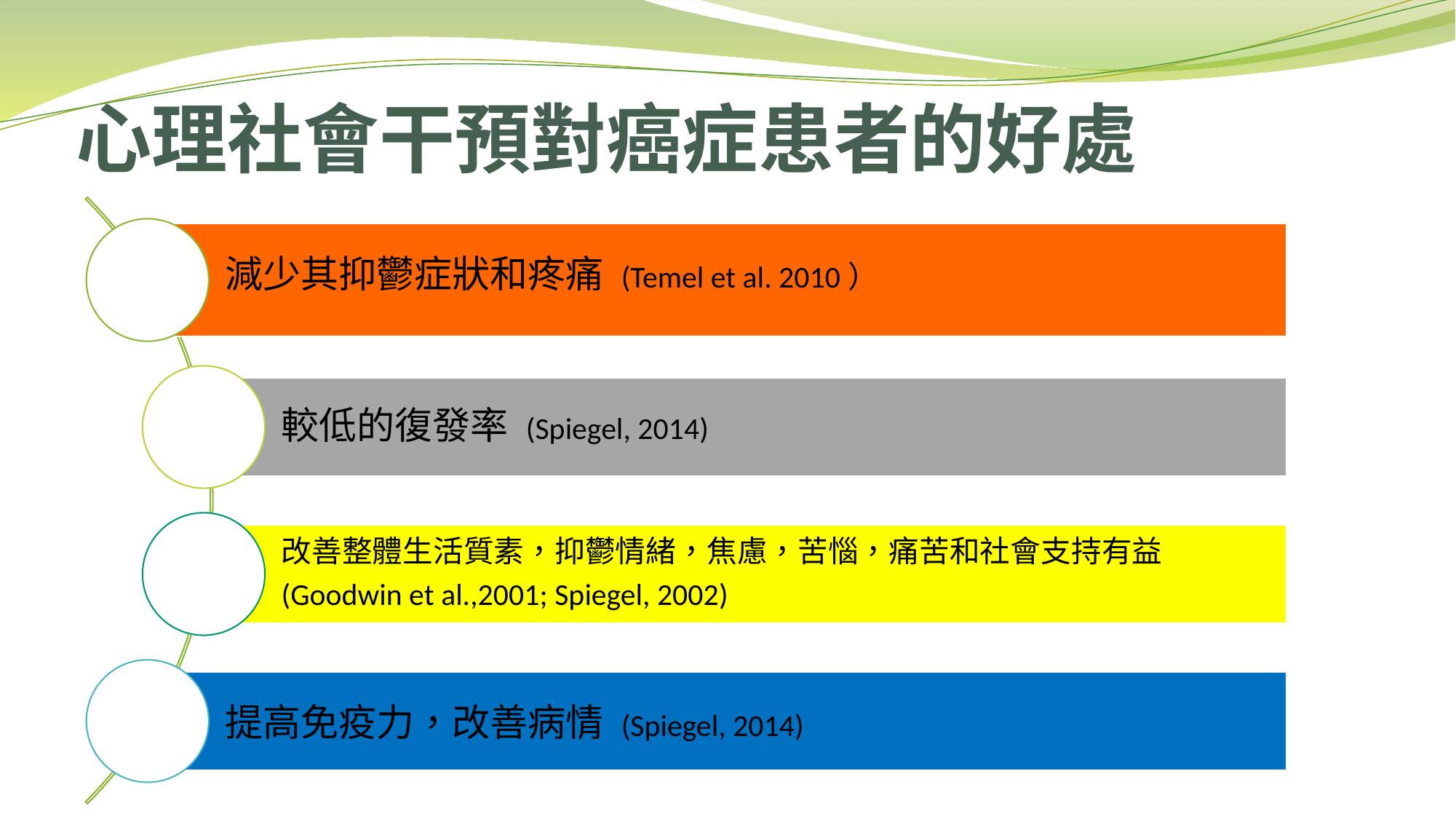

心理社會干預對癌症患者的好處
減少其抑鬱症狀和疼痛 (Temel et al. 2010）
較低的復發率 (Spiegel, 2014)
改善整體生活質素，抑鬱情緒，焦慮，苦惱，痛苦和社會支持有益
(Goodwin et al.,2001; Spiegel, 2002)
提高免疫力，改善病情 (Spiegel, 2014)